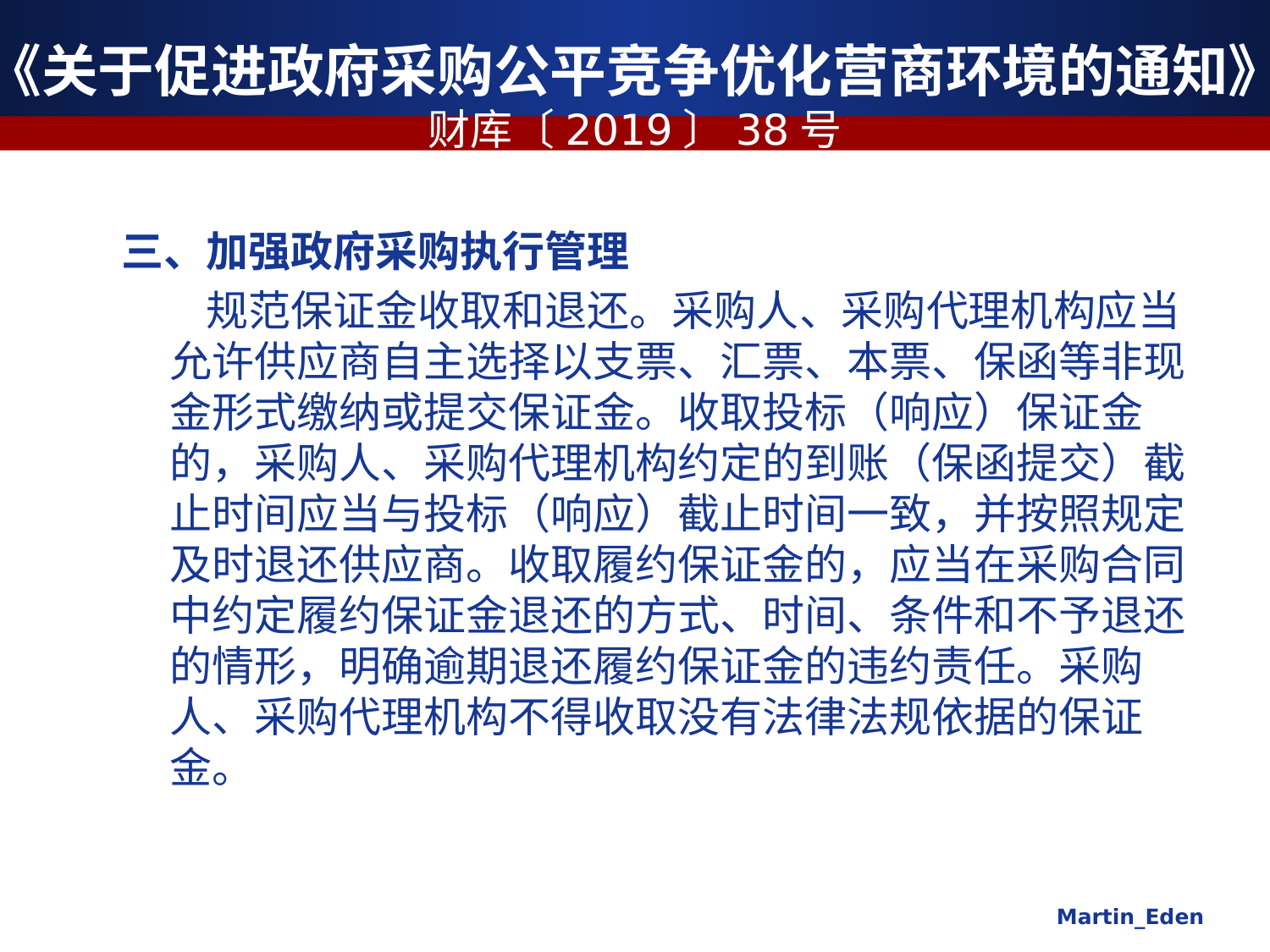

# 《关于促进政府采购公平竞争优化营商环境的通知》 财库〔2019〕38号
三、加强政府采购执行管理
　　规范保证金收取和退还。采购人、采购代理机构应当允许供应商自主选择以支票、汇票、本票、保函等非现金形式缴纳或提交保证金。收取投标（响应）保证金的，采购人、采购代理机构约定的到账（保函提交）截止时间应当与投标（响应）截止时间一致，并按照规定及时退还供应商。收取履约保证金的，应当在采购合同中约定履约保证金退还的方式、时间、条件和不予退还的情形，明确逾期退还履约保证金的违约责任。采购人、采购代理机构不得收取没有法律法规依据的保证金。
Martin_Eden